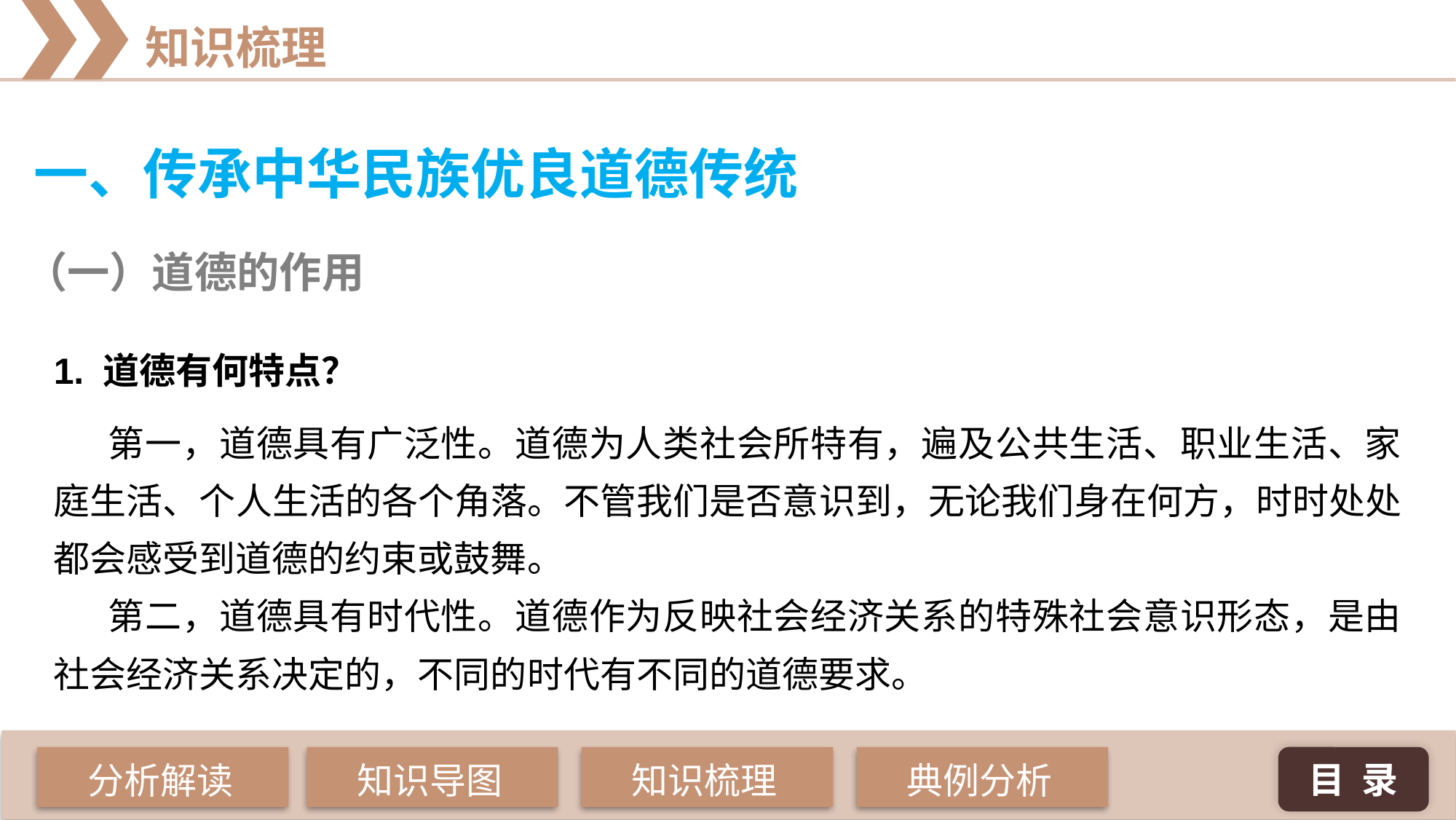

一、传承中华民族优良道德传统
（一）道德的作用
1. 道德有何特点？
第一，道德具有广泛性。道德为人类社会所特有，遍及公共生活、职业生活、家庭生活、个人生活的各个角落。不管我们是否意识到，无论我们身在何方，时时处处都会感受到道德的约束或鼓舞。
第二，道德具有时代性。道德作为反映社会经济关系的特殊社会意识形态，是由社会经济关系决定的，不同的时代有不同的道德要求。